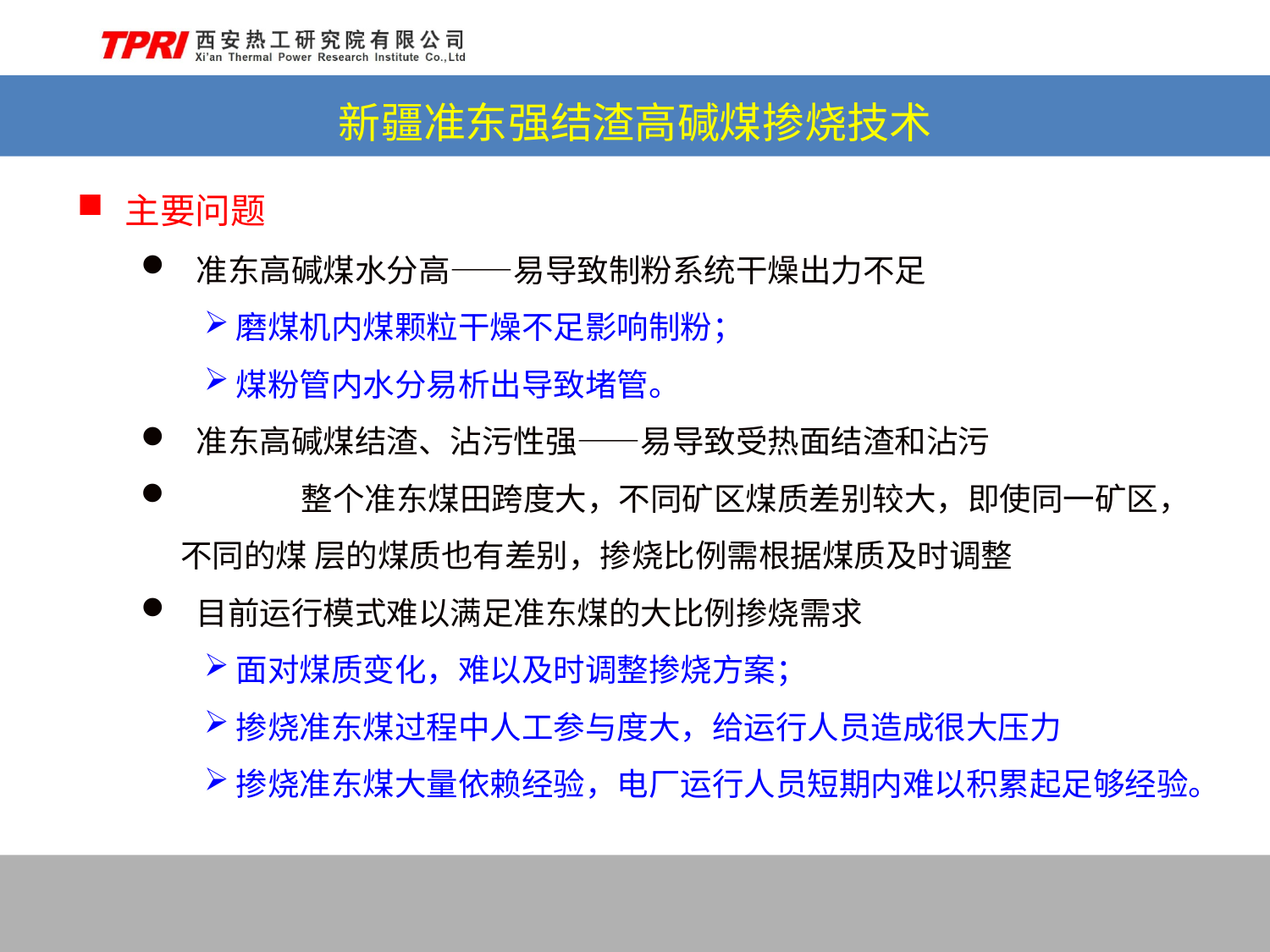

# 新疆准东强结渣高碱煤掺烧技术
主要问题
准东高碱煤水分高——易导致制粉系统干燥出力不足
磨煤机内煤颗粒干燥不足影响制粉；
煤粉管内水分易析出导致堵管。
准东高碱煤结渣、沾污性强——易导致受热面结渣和沾污
	整个准东煤田跨度大，不同矿区煤质差别较大，即使同一矿区，不同的煤 层的煤质也有差别，掺烧比例需根据煤质及时调整
目前运行模式难以满足准东煤的大比例掺烧需求
面对煤质变化，难以及时调整掺烧方案；
掺烧准东煤过程中人工参与度大，给运行人员造成很大压力
掺烧准东煤大量依赖经验，电厂运行人员短期内难以积累起足够经验。